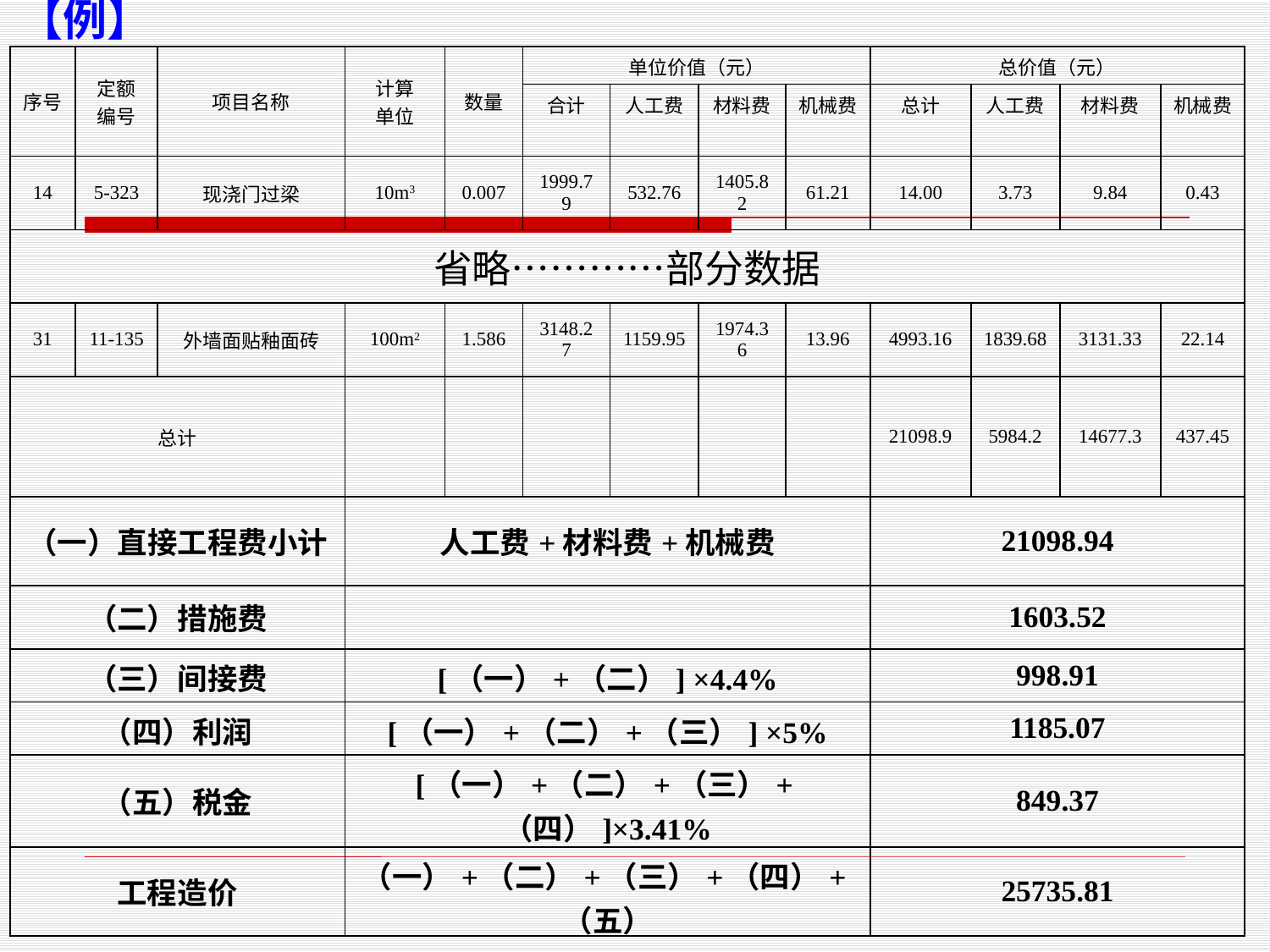

【例】
| 序号 | 定额 编号 | 项目名称 | 计算 单位 | 数量 | 单位价值（元） |  |  |  | 总价值（元） |  |  |  |
| --- | --- | --- | --- | --- | --- | --- | --- | --- | --- | --- | --- | --- |
|  |  |  |  |  | 合计 | 人工费 | 材料费 | 机械费 | 总计 | 人工费 | 材料费 | 机械费 |
| 14 | 5-323 | 现浇门过梁 | 10m3 | 0.007 | 1999.79 | 532.76 | 1405.82 | 61.21 | 14.00 | 3.73 | 9.84 | 0.43 |
| 省略…………部分数据 |  |  |  |  |  |  |  |  |  |  |  |  |
| 31 | 11-135 | 外墙面贴釉面砖 | 100m2 | 1.586 | 3148.27 | 1159.95 | 1974.36 | 13.96 | 4993.16 | 1839.68 | 3131.33 | 22.14 |
| 总计 |  |  |  |  |  |  |  |  | 21098.9 | 5984.2 | 14677.3 | 437.45 |
| （一）直接工程费小计 |  |  | 人工费+材料费+机械费 |  |  |  |  |  | 21098.94 |  |  |  |
| （二）措施费 |  |  |  |  |  |  |  |  | 1603.52 |  |  |  |
| （三）间接费 |  |  | [（一）+（二）] ×4.4% |  |  |  |  |  | 998.91 |  |  |  |
| （四）利润 |  |  | [（一）+（二）+（三）] ×5% |  |  |  |  |  | 1185.07 |  |  |  |
| （五）税金 |  |  | [（一）+（二）+（三）+（四）]×3.41% |  |  |  |  |  | 849.37 |  |  |  |
| 工程造价 |  |  | （一）+（二）+（三）+（四）+（五） |  |  |  |  |  | 25735.81 |  |  |  |